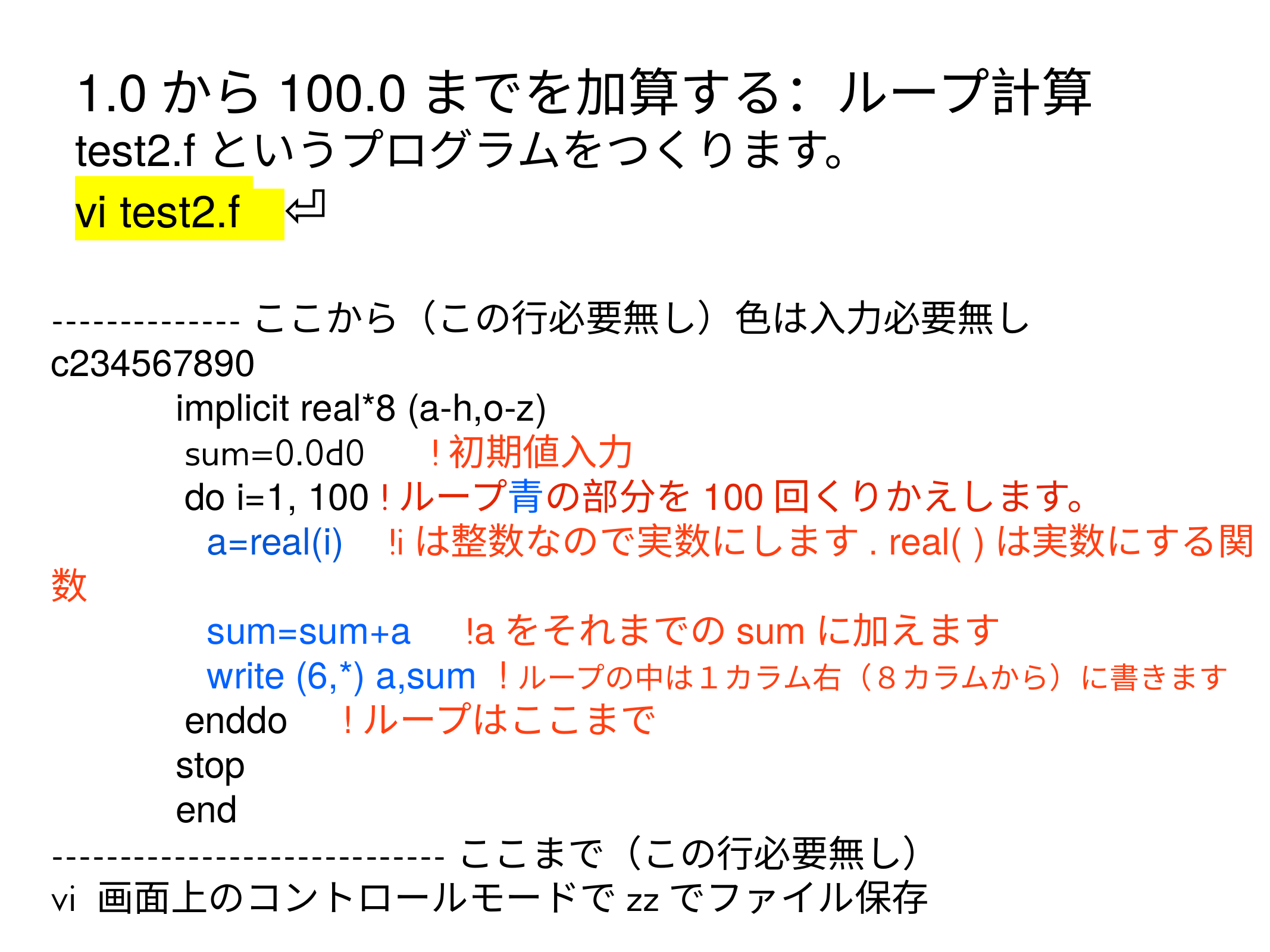

1.0から100.0までを加算する：ループ計算
test2.fというプログラムをつくります。
vi test2.f   ⏎
--------------ここから（この行必要無し）色は入力必要無し
c234567890
            implicit real*8 (a-h,o-z)
            sum=0.0d0 　!初期値入力
            do i=1, 100 !ループ青の部分を100回くりかえします。
              a=real(i)    !iは整数なので実数にします. real( )は実数にする関数
              sum=sum+a　!aをそれまでのsumに加えます
              write (6,*) a,sum  !ループの中は１カラム右（８カラムから）に書きます
            enddo　!ループはここまで
            stop
            end
-----------------------------ここまで（この行必要無し）
vi 画面上のコントロールモードでzzでファイル保存